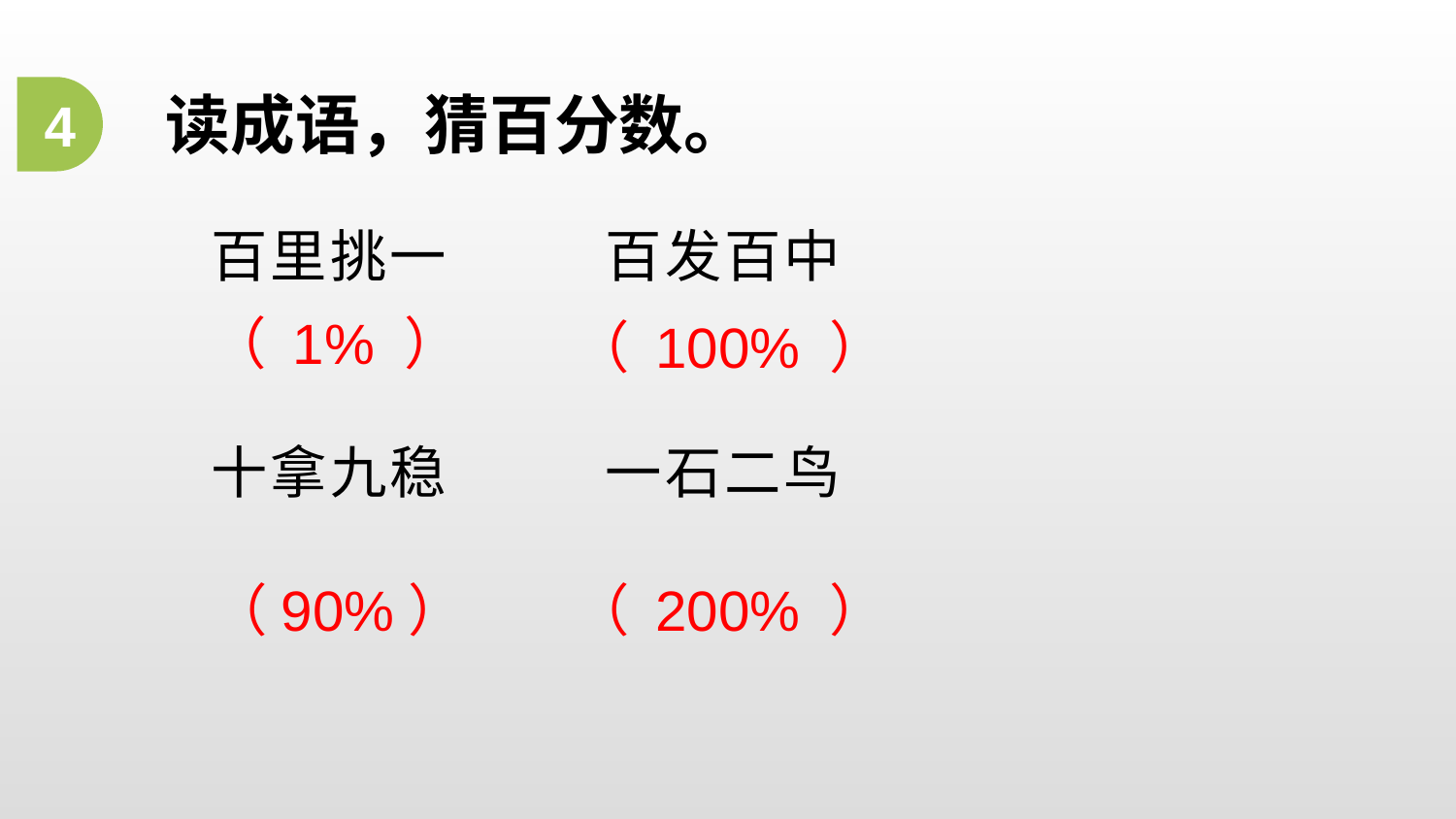

4
读成语，猜百分数。
百里挑一          百发百中

十拿九稳          一石二鸟
（ 1% ）
（ 100% ）
（90%）
（ 200% ）